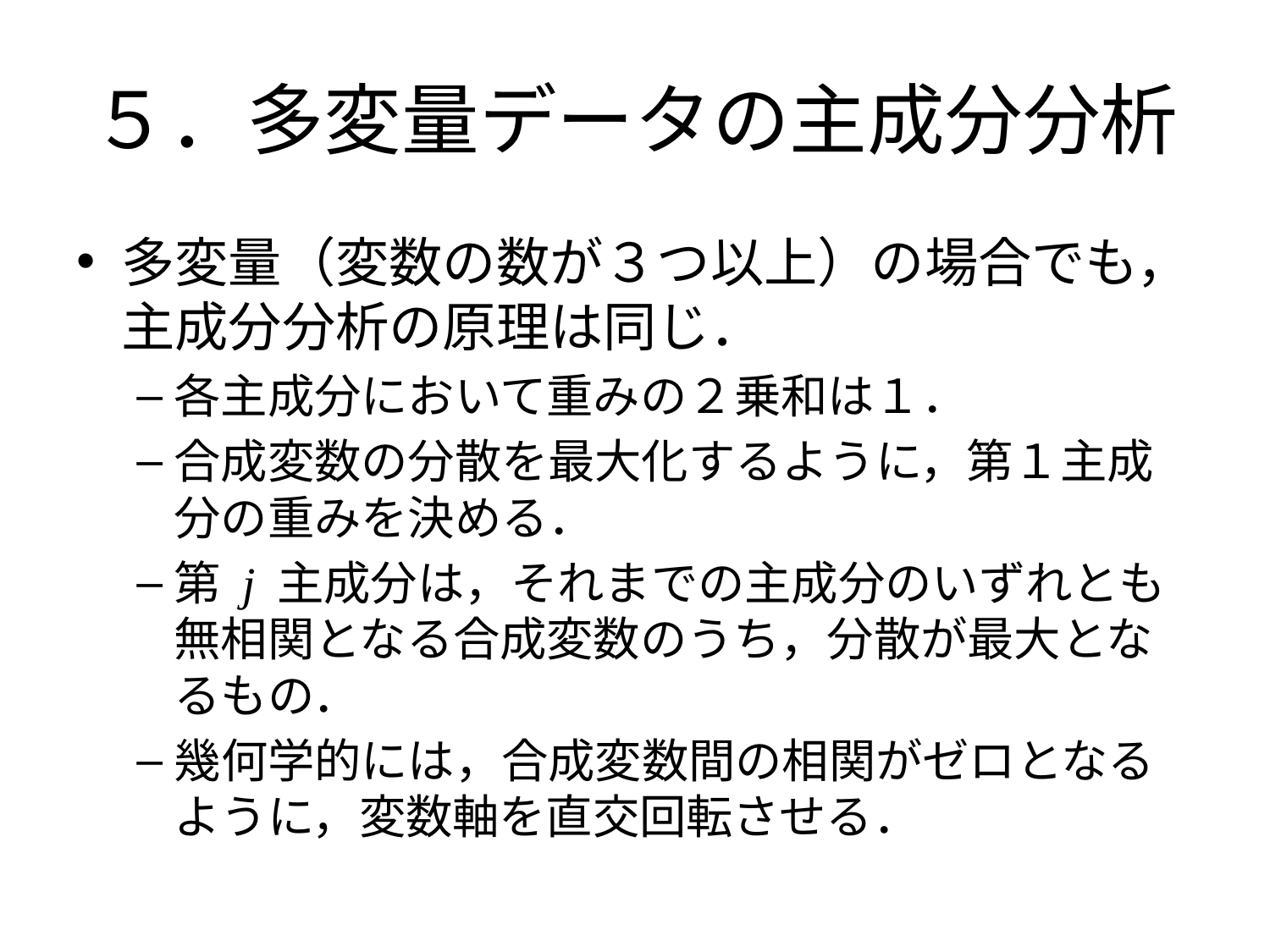

# ５．多変量データの主成分分析
多変量（変数の数が３つ以上）の場合でも，主成分分析の原理は同じ．
各主成分において重みの２乗和は１．
合成変数の分散を最大化するように，第１主成分の重みを決める．
第 j 主成分は，それまでの主成分のいずれとも無相関となる合成変数のうち，分散が最大となるもの．
幾何学的には，合成変数間の相関がゼロとなるように，変数軸を直交回転させる．